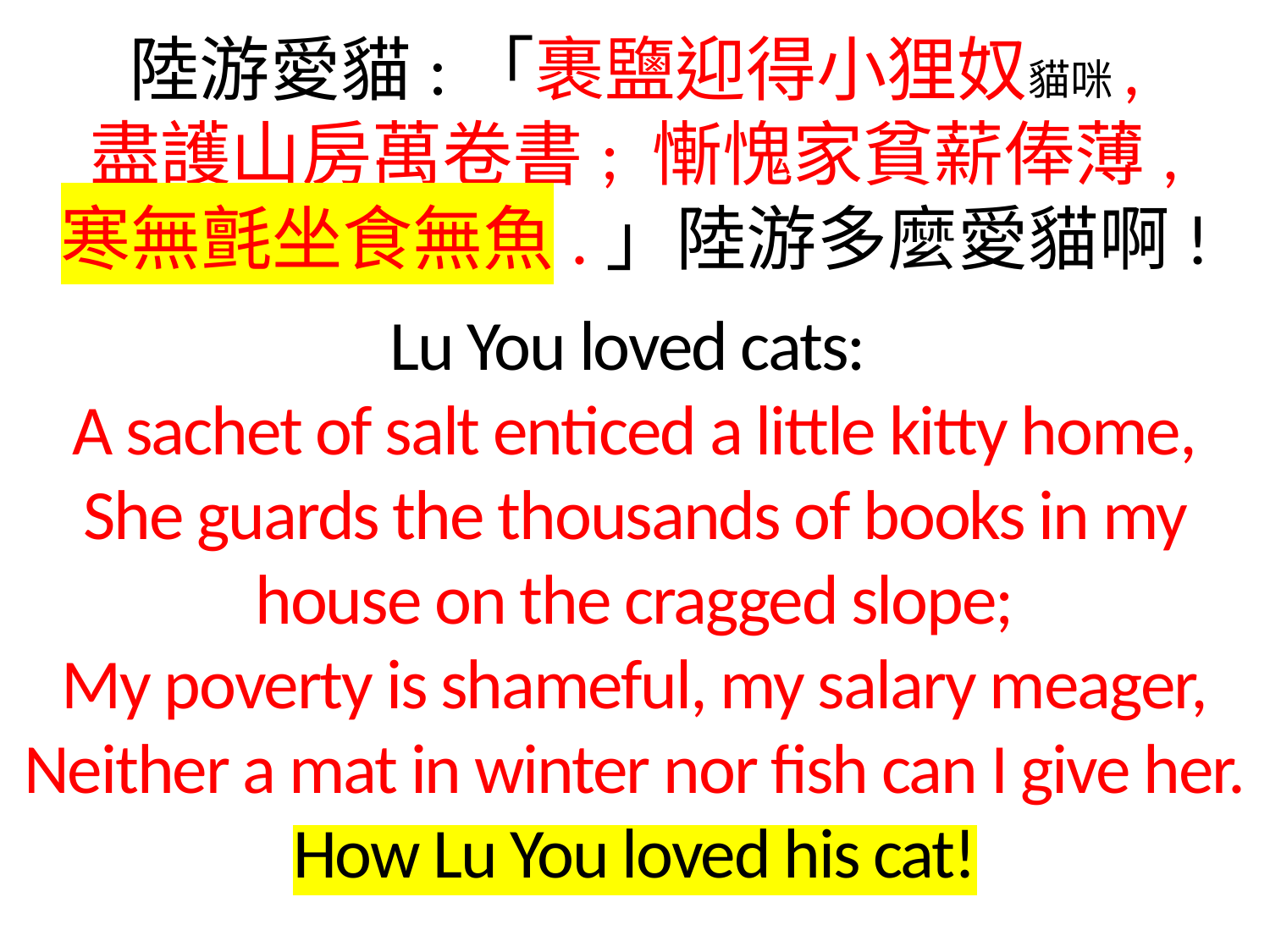

陸游愛貓:「裹鹽迎得小狸奴貓咪,
盡護山房萬卷書; 慚愧家貧薪俸薄,
寒無氈坐食無魚.」陸游多麼愛貓啊!
Lu You loved cats:
A sachet of salt enticed a little kitty home,
She guards the thousands of books in my house on the cragged slope;
My poverty is shameful, my salary meager,
Neither a mat in winter nor fish can I give her.
How Lu You loved his cat!